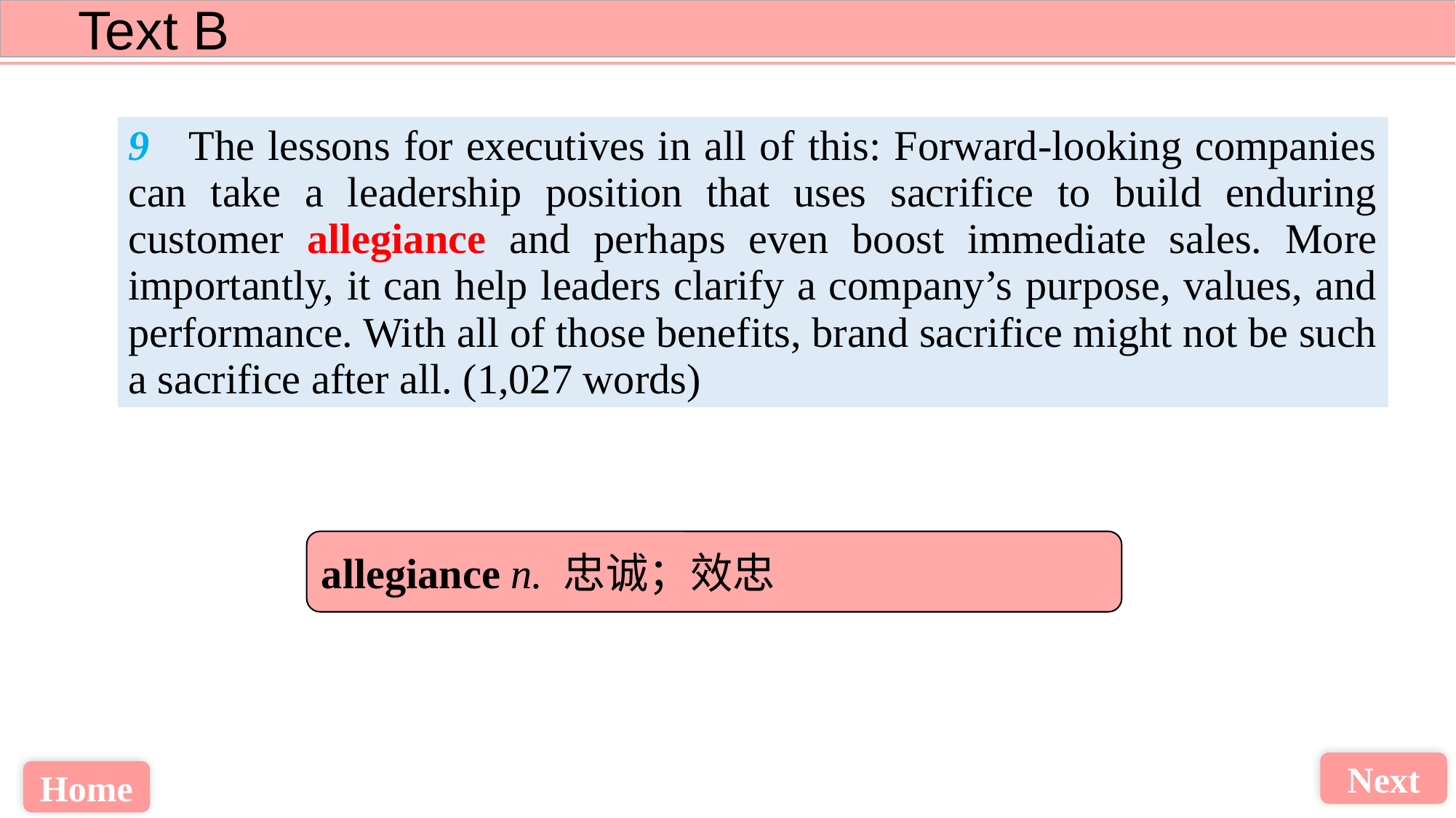

9   The lessons for executives in all of this: Forward-looking companies can take a leadership position that uses sacrifice to build enduring customer allegiance and perhaps even boost immediate sales. More importantly, it can help leaders clarify a company’s purpose, values, and performance. With all of those benefits, brand sacrifice might not be such a sacrifice after all. (1,027 words)

allegiance n. 忠诚；效忠
Next